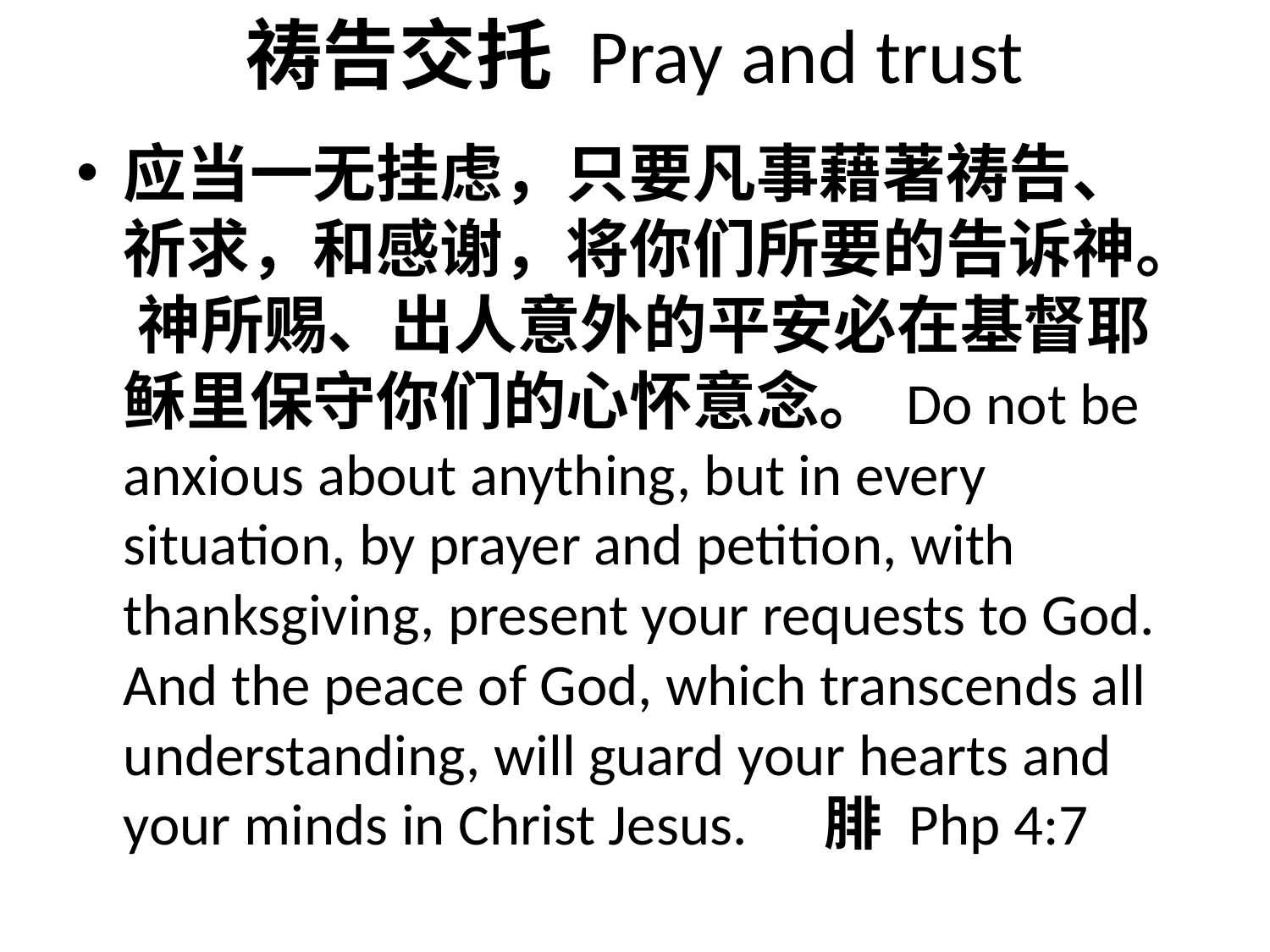

# 祷告交托 Pray and trust
应当一无挂虑，只要凡事藉著祷告、祈求，和感谢，将你们所要的告诉神。 神所赐、出人意外的平安必在基督耶稣里保守你们的心怀意念。 Do not be anxious about anything, but in every situation, by prayer and petition, with thanksgiving, present your requests to God. And the peace of God, which transcends all understanding, will guard your hearts and your minds in Christ Jesus. 	腓 Php 4:7